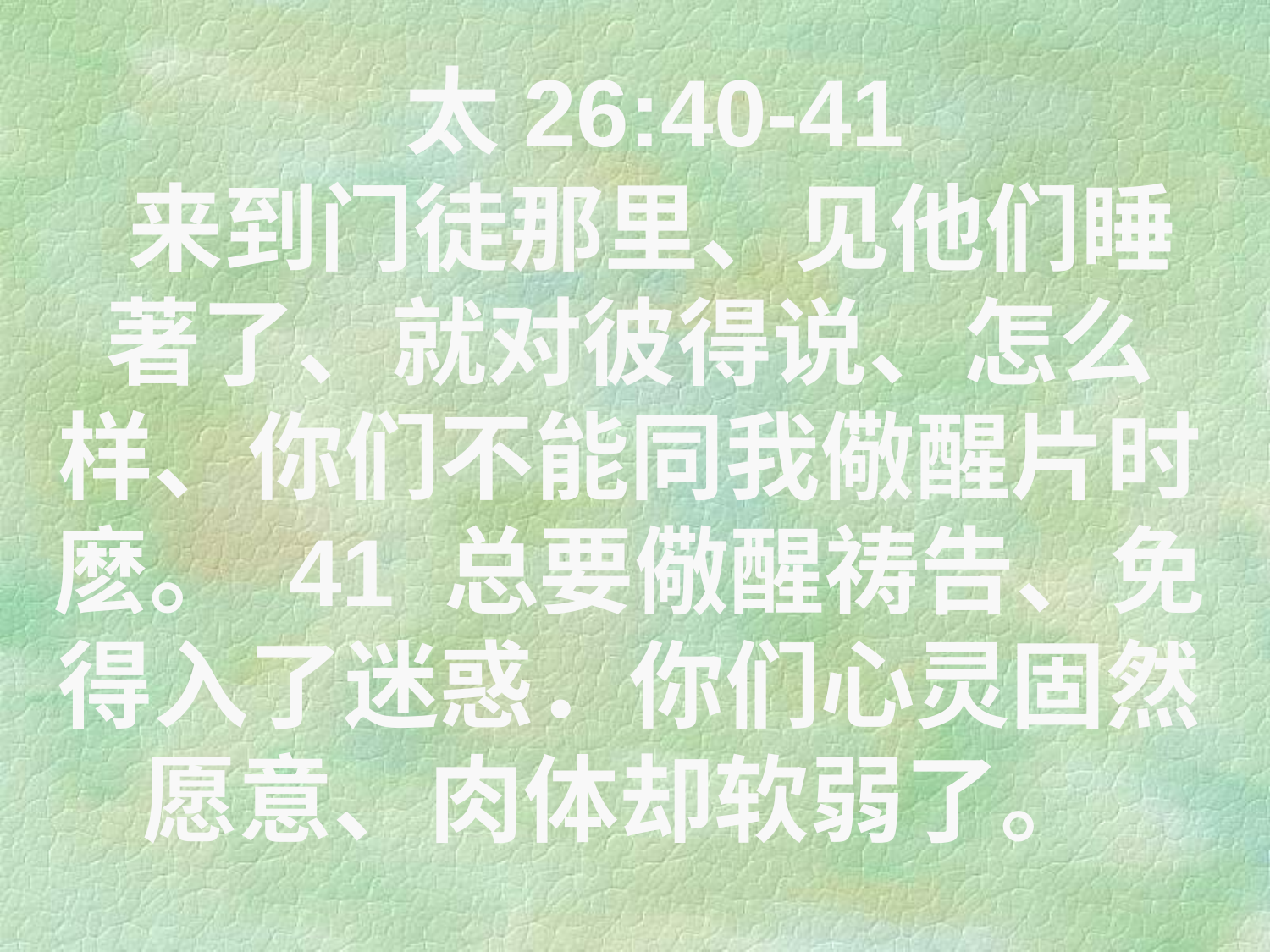

太26:40-41
 来到门徒那里、见他们睡著了、就对彼得说、怎么样、你们不能同我儆醒片时麽。 41 总要儆醒祷告、免得入了迷惑．你们心灵固然愿意、肉体却软弱了。